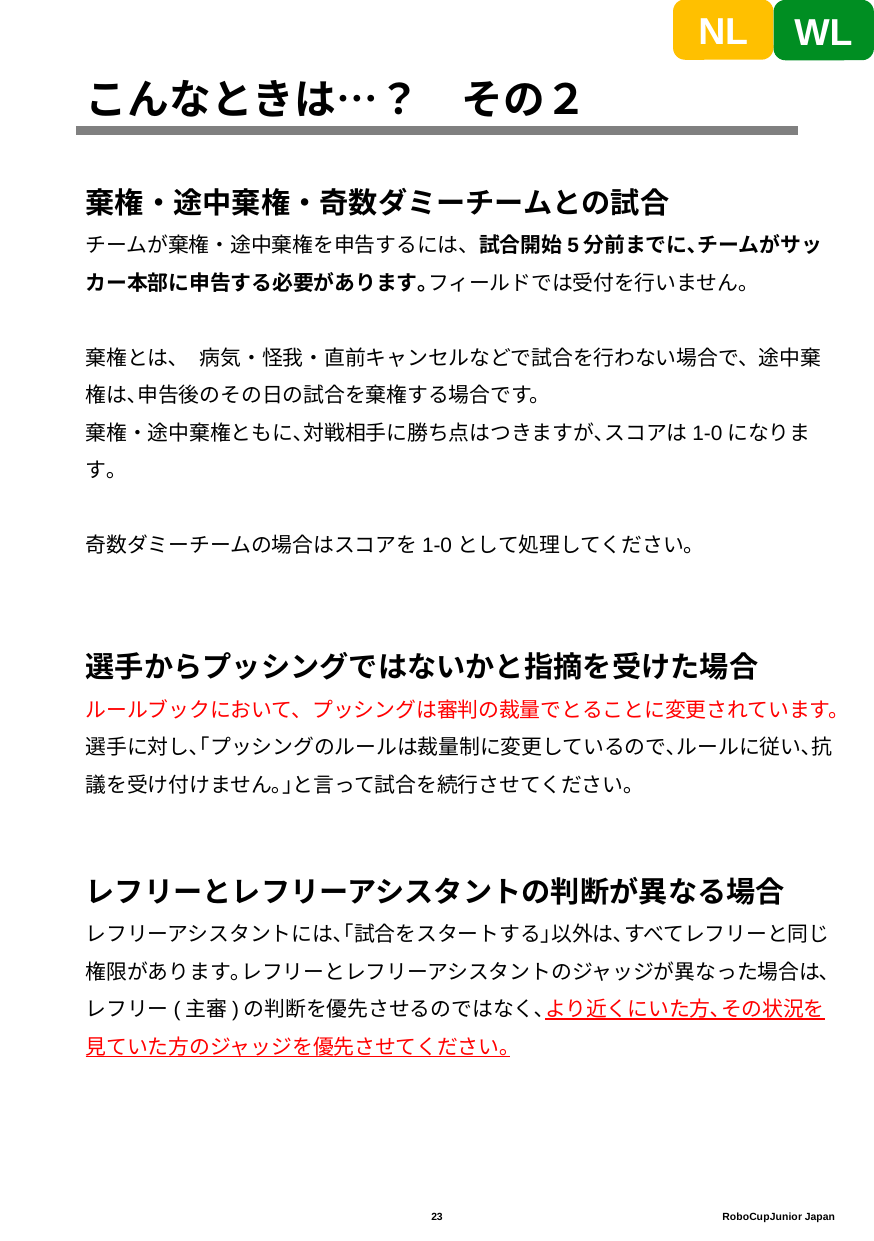

NL
WL
こんなときは…？　その２
棄権・途中棄権・奇数ダミーチームとの試合
チームが棄権・途中棄権を申告するには、試合開始5分前までに､チームがサッカー本部に申告する必要があります｡フィールドでは受付を行いません｡

棄権とは､　病気・怪我・直前キャンセルなどで試合を行わない場合で、途中棄権は､申告後のその日の試合を棄権する場合です。
棄権・途中棄権ともに､対戦相手に勝ち点はつきますが､スコアは1-0になります｡

奇数ダミーチームの場合はスコアを1-0として処理してください。

選手からプッシングではないかと指摘を受けた場合
ルールブックにおいて、プッシングは審判の裁量でとることに変更されています。選手に対し､｢プッシングのルールは裁量制に変更しているので､ルールに従い､抗議を受け付けません｡｣と言って試合を続行させてください｡

レフリーとレフリーアシスタントの判断が異なる場合
レフリーアシスタントには､｢試合をスタートする｣以外は､すべてレフリーと同じ権限があります｡レフリーとレフリーアシスタントのジャッジが異なった場合は､レフリー(主審)の判断を優先させるのではなく､より近くにいた方､その状況を見ていた方のジャッジを優先させてください｡
23
RoboCupJunior Japan